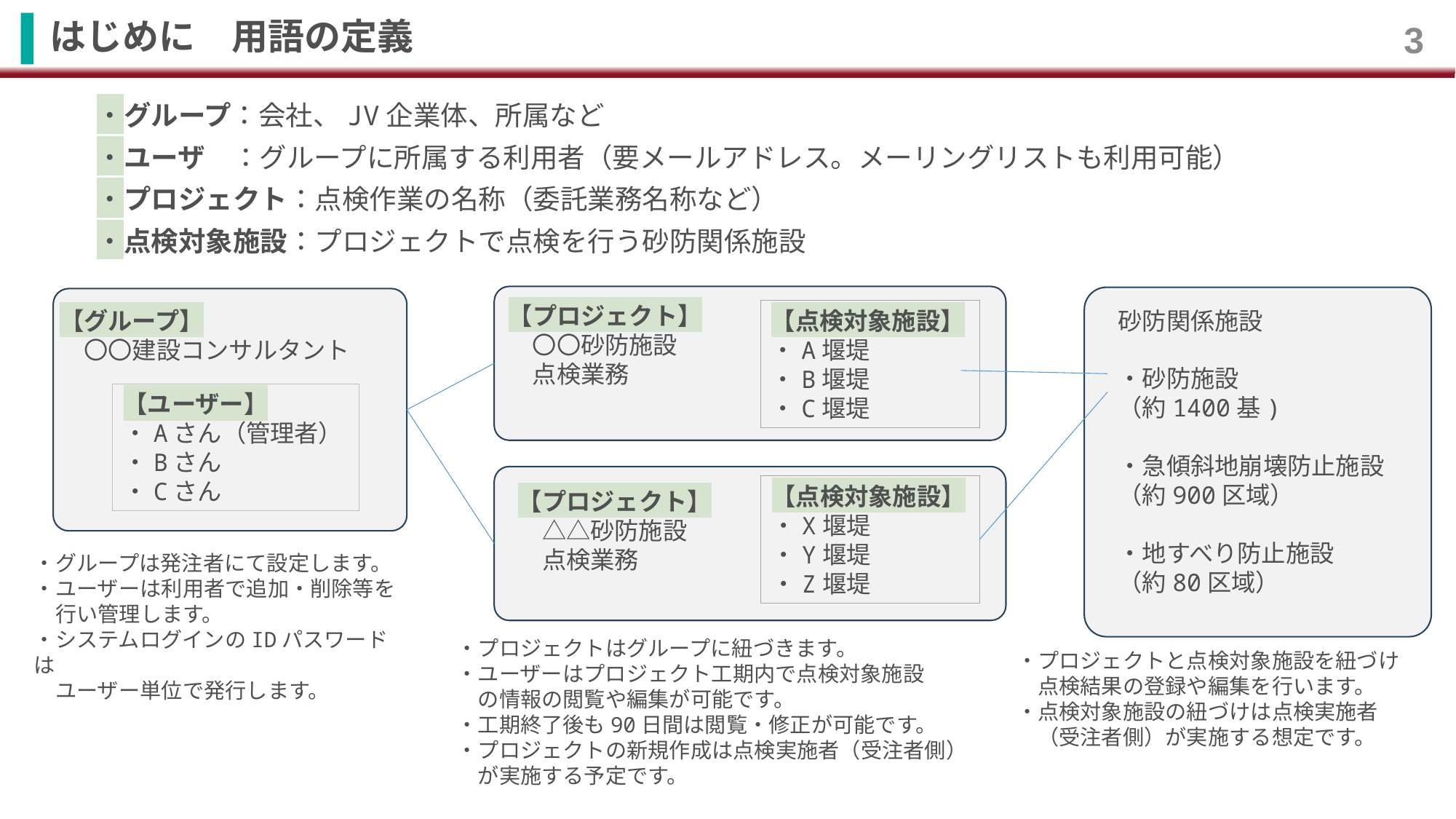

# はじめに　用語の定義

3
・グループ：会社、JV企業体、所属など
・ユーザ　：グループに所属する利用者（要メールアドレス。メーリングリストも利用可能）
・プロジェクト：点検作業の名称（委託業務名称など）
・点検対象施設：プロジェクトで点検を行う砂防関係施設

【プロジェクト】
　〇〇砂防施設
　点検業務
砂防関係施設

・砂防施設
（約1400基)

・急傾斜地崩壊防止施設
（約900区域）

・地すべり防止施設
（約80区域）
【点検対象施設】
・A堰堤
・B堰堤
・C堰堤
【グループ】
　〇〇建設コンサルタント
【ユーザー】
・Aさん（管理者）
・Bさん
・Cさん

【点検対象施設】
・X堰堤
・Y堰堤
・Z堰堤
【プロジェクト】
　△△砂防施設
　点検業務
・グループは発注者にて設定します。
・ユーザーは利用者で追加・削除等を
　行い管理します。
・システムログインのIDパスワードは
　ユーザー単位で発行します。
・プロジェクトはグループに紐づきます。
・ユーザーはプロジェクト工期内で点検対象施設
　の情報の閲覧や編集が可能です。
・工期終了後も90日間は閲覧・修正が可能です。
・プロジェクトの新規作成は点検実施者（受注者側）
　が実施する予定です。
・プロジェクトと点検対象施設を紐づけ
　点検結果の登録や編集を行います。
・点検対象施設の紐づけは点検実施者
　（受注者側）が実施する想定です。